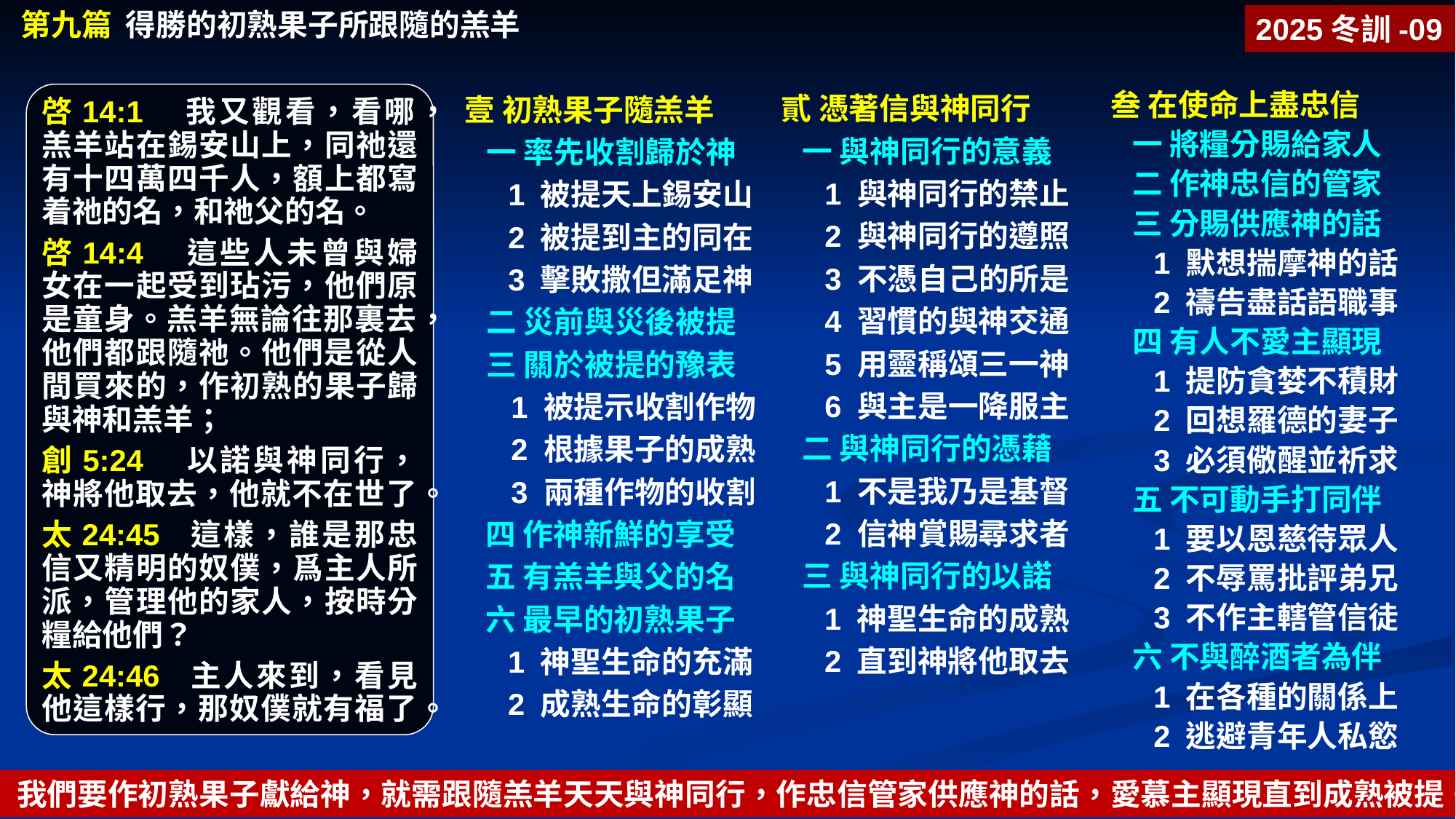

第九篇  得勝的初熟果子所跟隨的羔羊
2025冬訓-09
叁 在使命上盡忠信
一 將糧分賜給家人
二 作神忠信的管家
三 分賜供應神的話
1 默想揣摩神的話
2 禱告盡話語職事
四 有人不愛主顯現
1 提防貪婪不積財
2 回想羅德的妻子
3 必須儆醒並祈求
五 不可動手打同伴
1 要以恩慈待眾人
2 不辱罵批評弟兄
3 不作主轄管信徒
六 不與醉酒者為伴
1 在各種的關係上
2 逃避青年人私慾
貳 憑著信與神同行
一 與神同行的意義
1 與神同行的禁止
2 與神同行的遵照
3 不憑自己的所是
4 習慣的與神交通
5 用靈稱頌三一神
6 與主是一降服主
二 與神同行的憑藉
1 不是我乃是基督
2 信神賞賜尋求者
三 與神同行的以諾
1 神聖生命的成熟
2 直到神將他取去
壹 初熟果子隨羔羊
一 率先收割歸於神
1 被提天上錫安山
2 被提到主的同在
3 擊敗撒但滿足神
二 災前與災後被提
三 關於被提的豫表
1 被提示收割作物
2 根據果子的成熟
3 兩種作物的收割
四 作神新鮮的享受
五 有羔羊與父的名
六 最早的初熟果子
1 神聖生命的充滿
2 成熟生命的彰顯

啓14:1	  我又觀看，看哪，羔羊站在錫安山上，同祂還有十四萬四千人，額上都寫着祂的名，和祂父的名。
啓14:4	  這些人未曾與婦女在一起受到玷污，他們原是童身。羔羊無論往那裏去，他們都跟隨祂。他們是從人間買來的，作初熟的果子歸與神和羔羊；
創5:24	  以諾與神同行，神將他取去，他就不在世了。
太24:45  這樣，誰是那忠信又精明的奴僕，爲主人所派，管理他的家人，按時分糧給他們？
太24:46  主人來到，看見他這樣行，那奴僕就有福了。
我們要作初熟果子獻給神，就需跟隨羔羊天天與神同行，作忠信管家供應神的話，愛慕主顯現直到成熟被提。